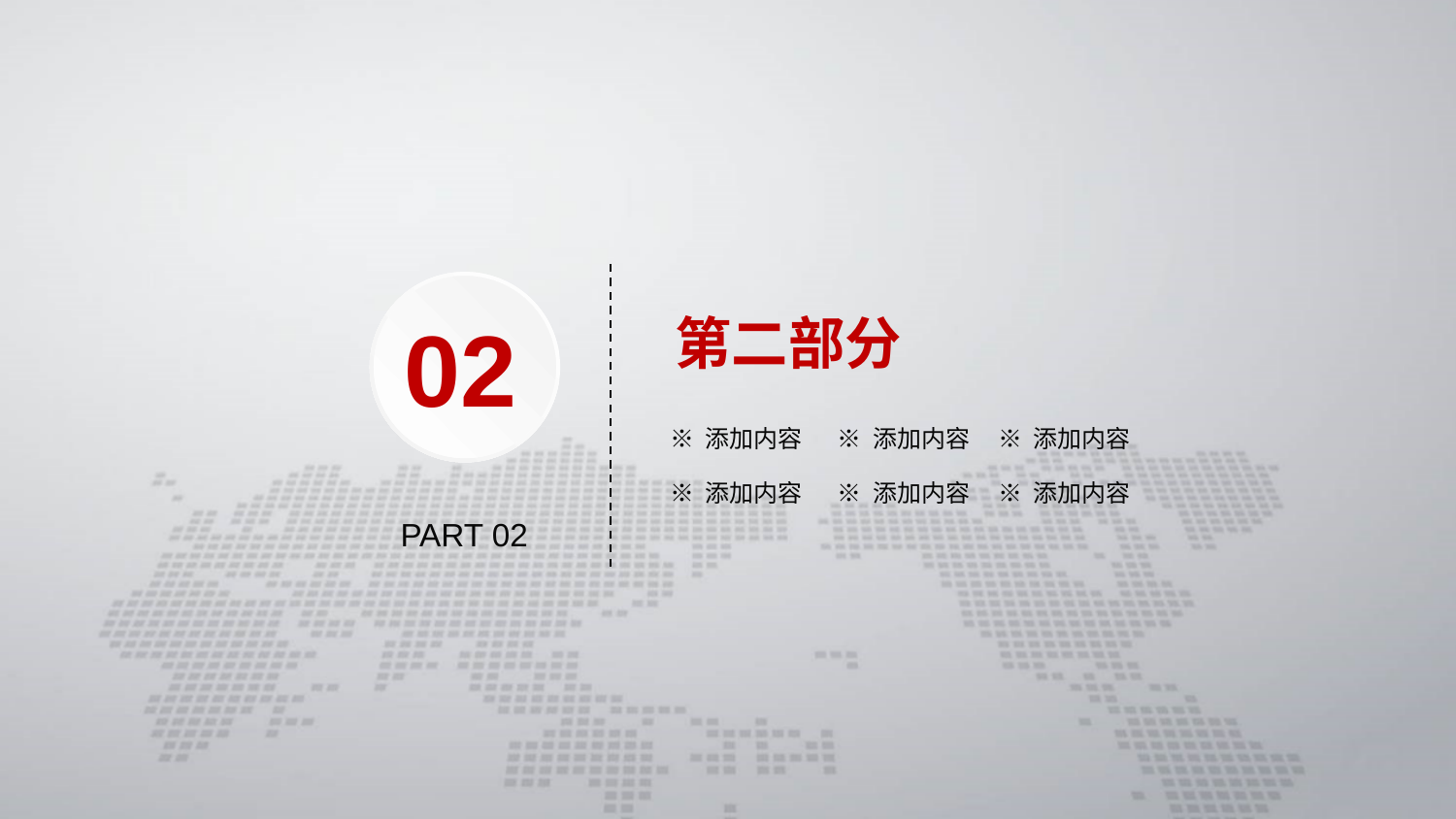

第二部分
02
※ 添加内容
※ 添加内容
※ 添加内容
※ 添加内容
※ 添加内容
※ 添加内容
PART 02